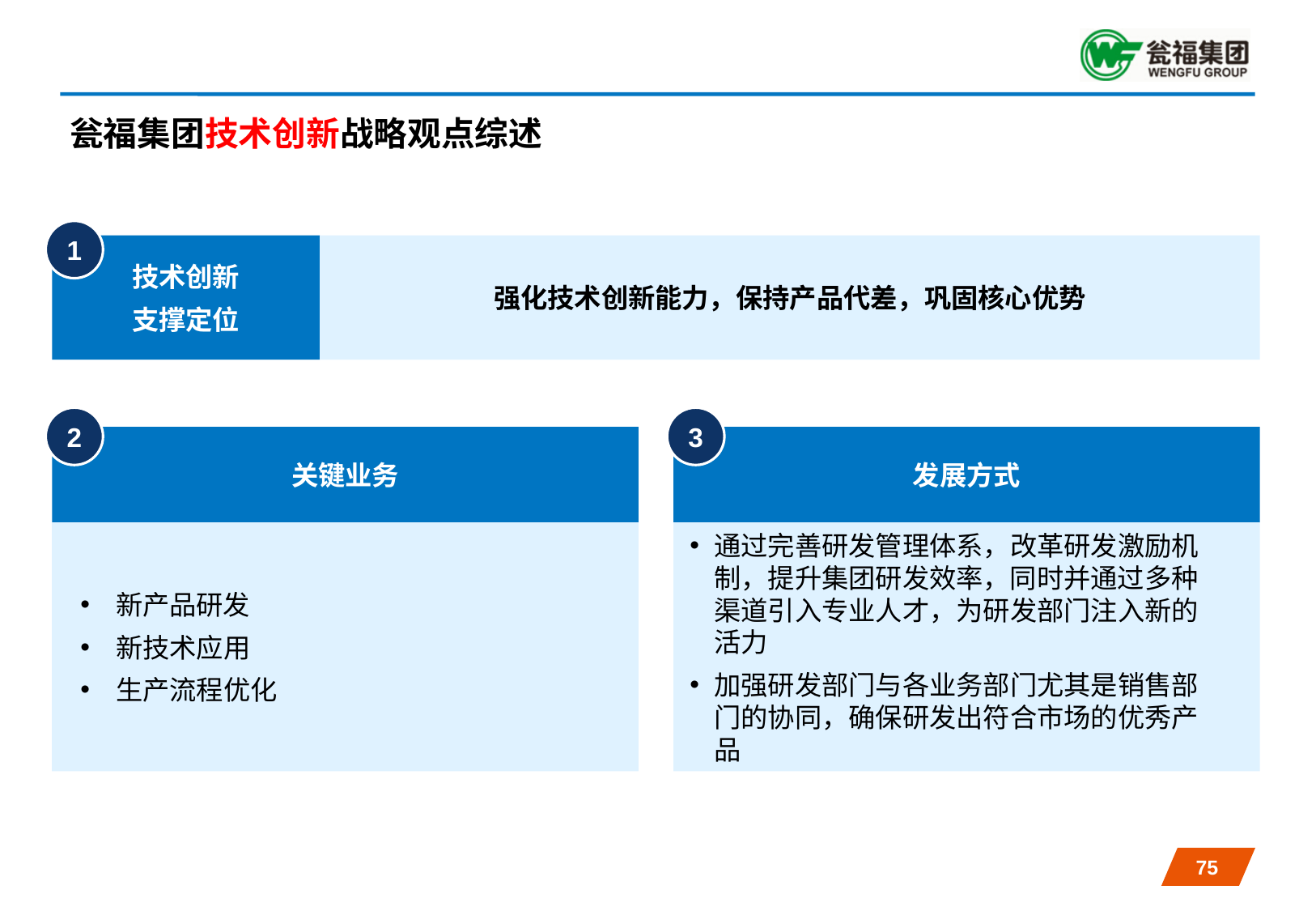

# 瓮福集团技术创新战略观点综述
1
技术创新
支撑定位
强化技术创新能力，保持产品代差，巩固核心优势
3
2
关键业务
发展方式
新产品研发
新技术应用
生产流程优化
通过完善研发管理体系，改革研发激励机制，提升集团研发效率，同时并通过多种渠道引入专业人才，为研发部门注入新的活力
加强研发部门与各业务部门尤其是销售部门的协同，确保研发出符合市场的优秀产品